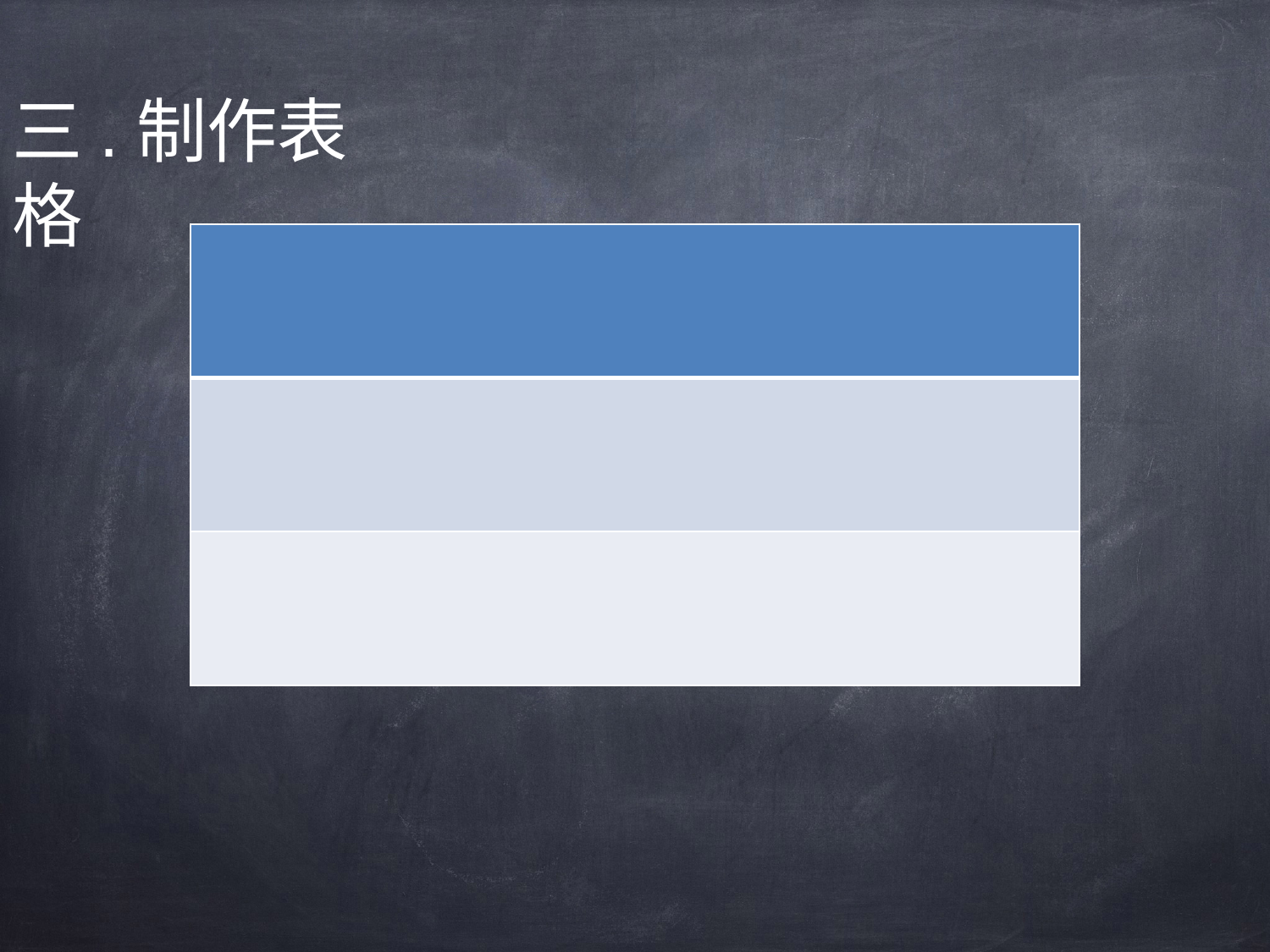

三.制作表格
|  |
| --- |
|  |
|  |